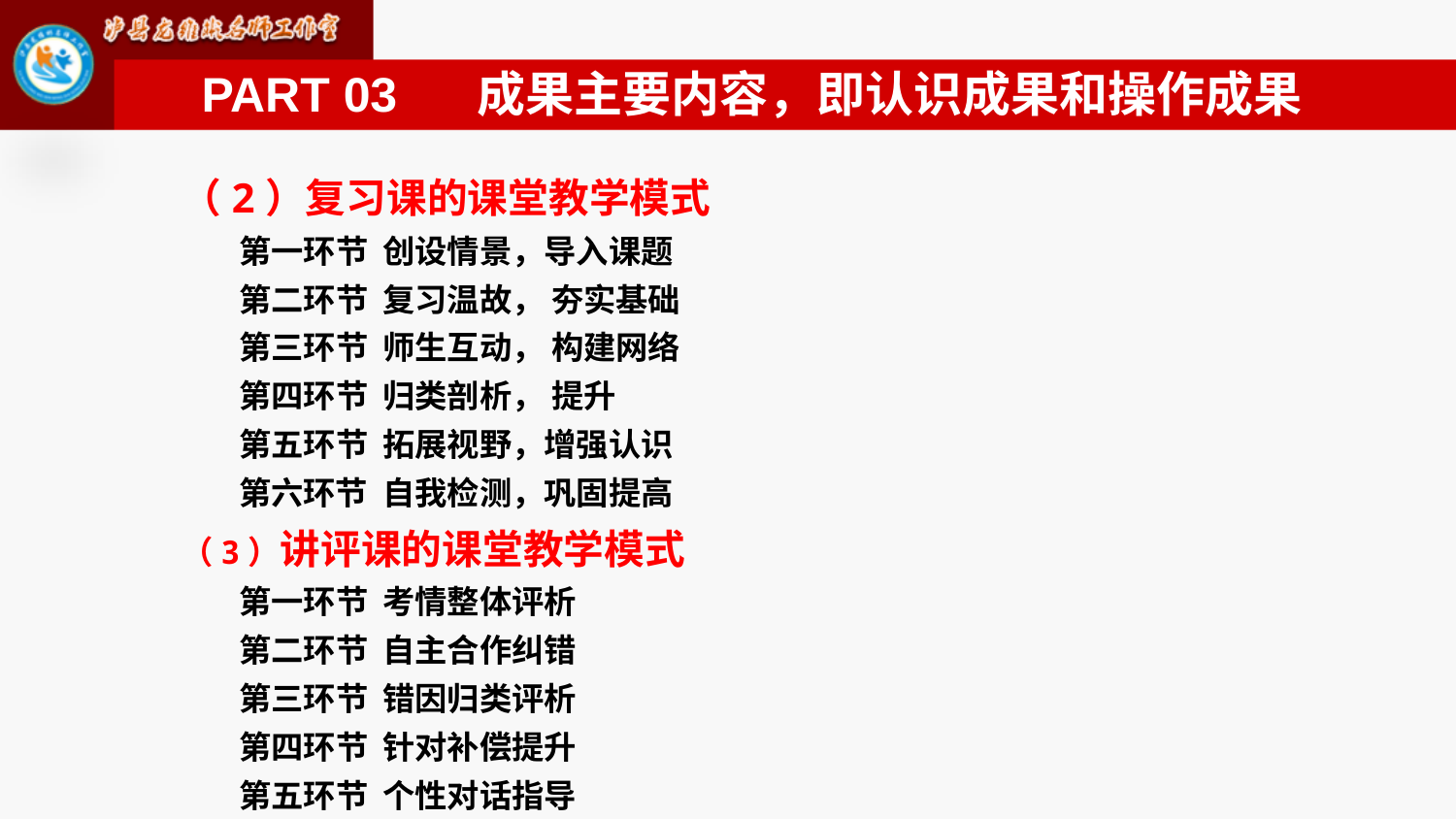

PART 03     成果主要内容，即认识成果和操作成果
（2）复习课的课堂教学模式
       第一环节  创设情景，导入课题
       第二环节  复习温故， 夯实基础
       第三环节  师生互动， 构建网络
       第四环节  归类剖析， 提升
       第五环节  拓展视野，增强认识
       第六环节  自我检测，巩固提高
（3）讲评课的课堂教学模式
       第一环节  考情整体评析
       第二环节  自主合作纠错
       第三环节  错因归类评析
       第四环节  针对补偿提升
       第五环节  个性对话指导